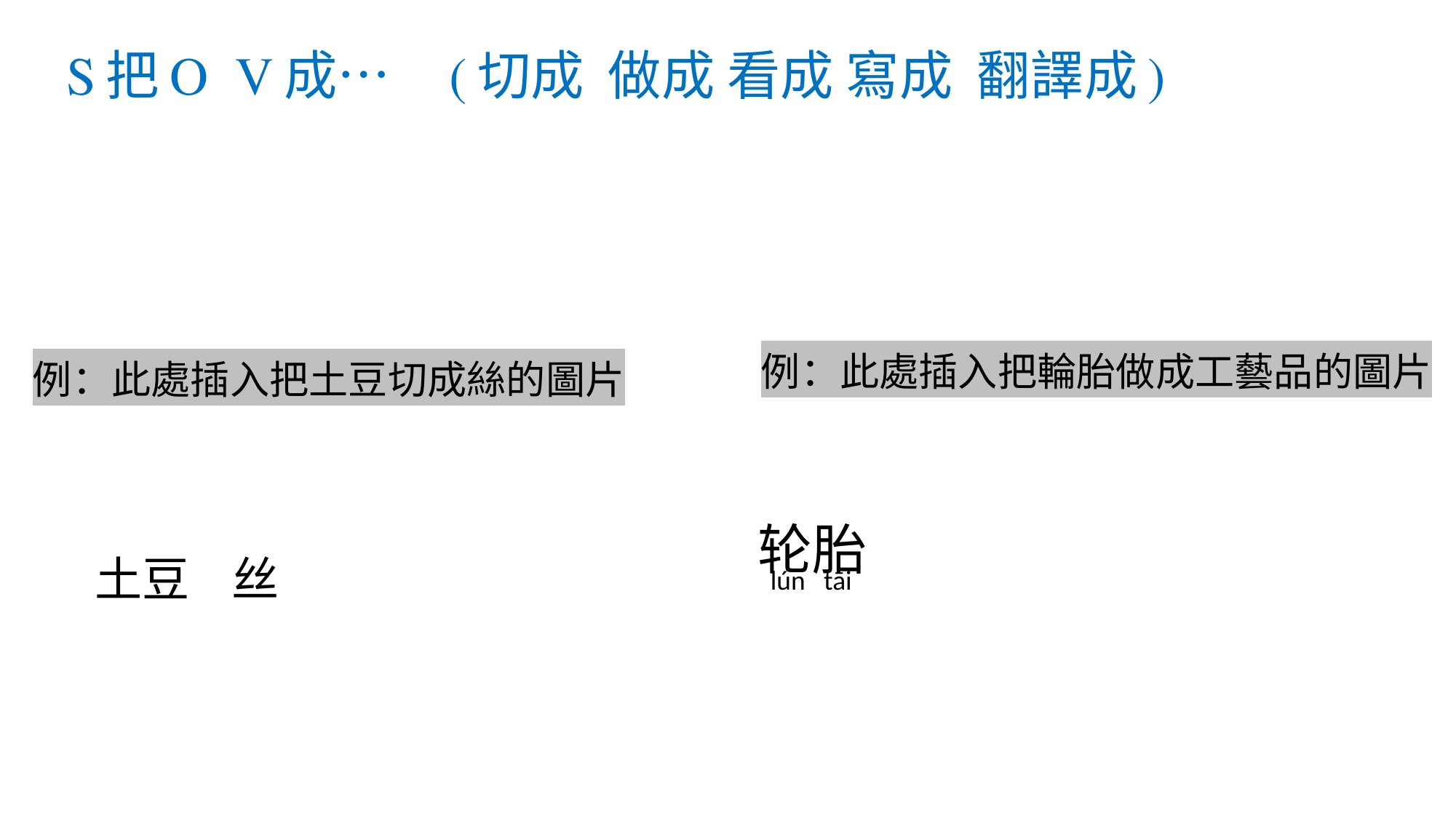

# S把O  V成…    (切成  做成 看成 寫成  翻譯成)
例：此處插入把輪胎做成工藝品的圖片
例：此處插入把土豆切成絲的圖片
轮胎
土豆    丝
lún   tāi